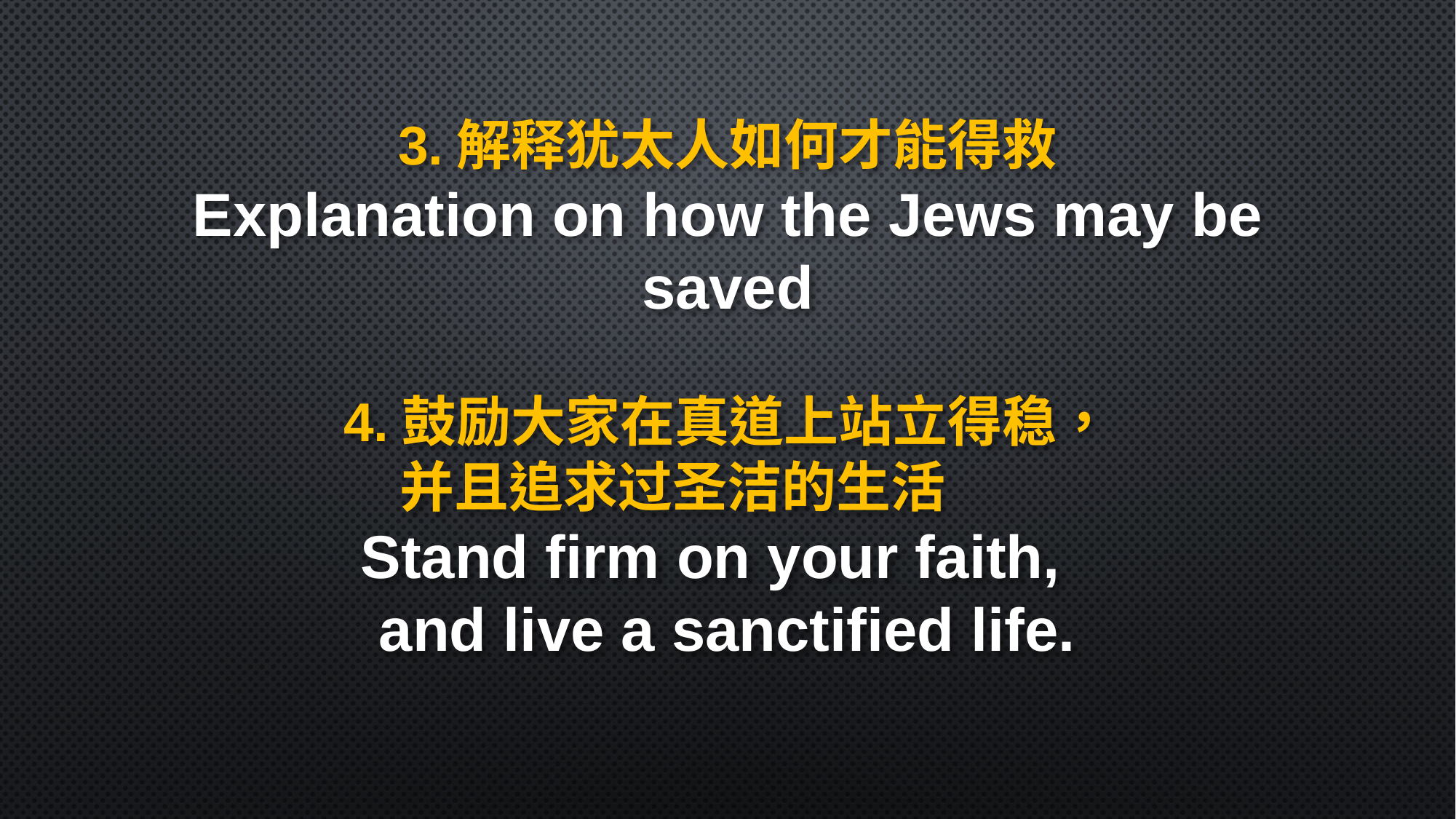

3.解释犹太人如何才能得救
Explanation on how the Jews may be saved

4.鼓励大家在真道上站立得稳，
并且追求过圣洁的生活
Stand firm on your faith,
and live a sanctified life.